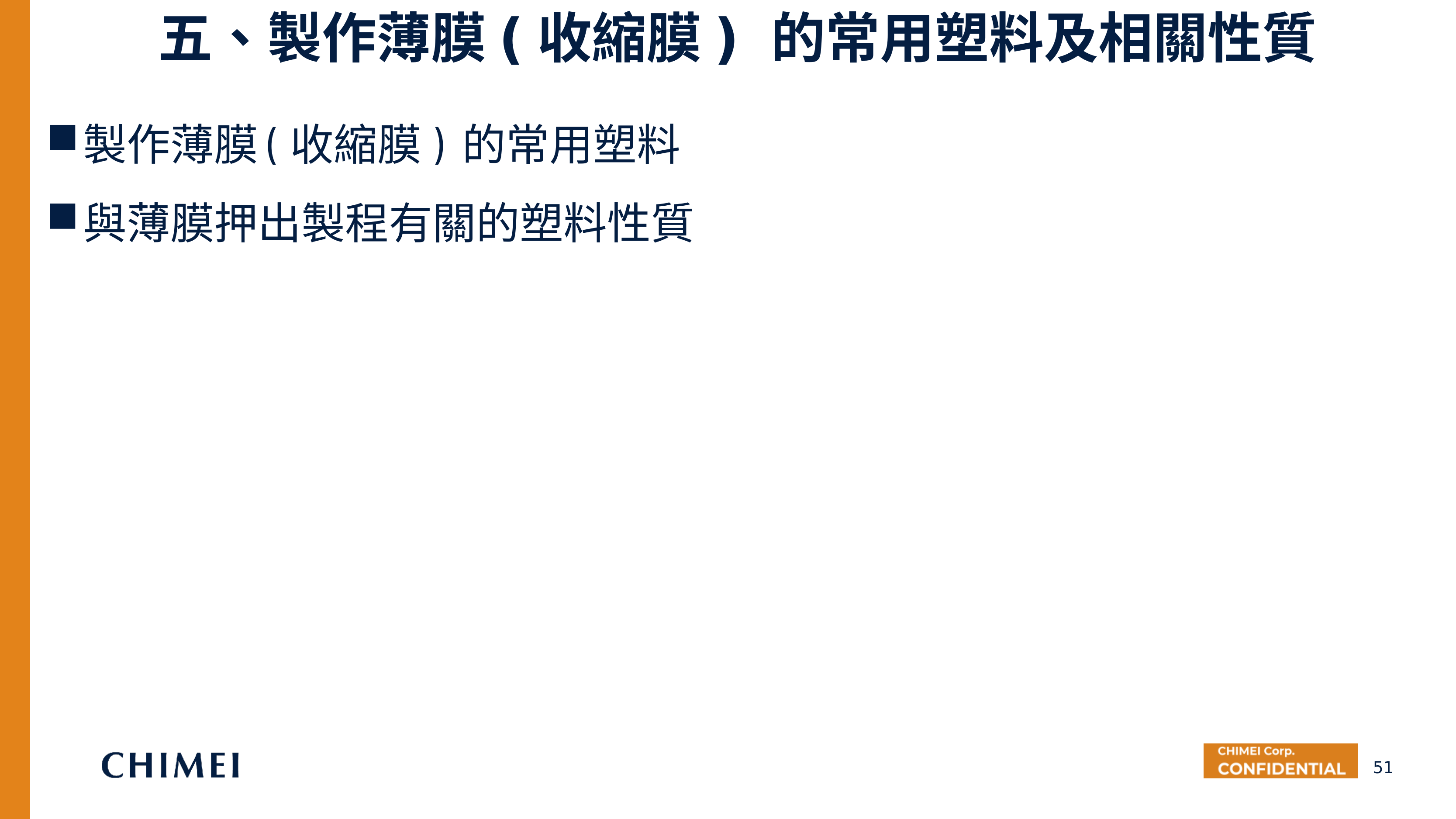

五、製作薄膜(收縮膜) 的常用塑料及相關性質
製作薄膜(收縮膜) 的常用塑料
與薄膜押出製程有關的塑料性質

51